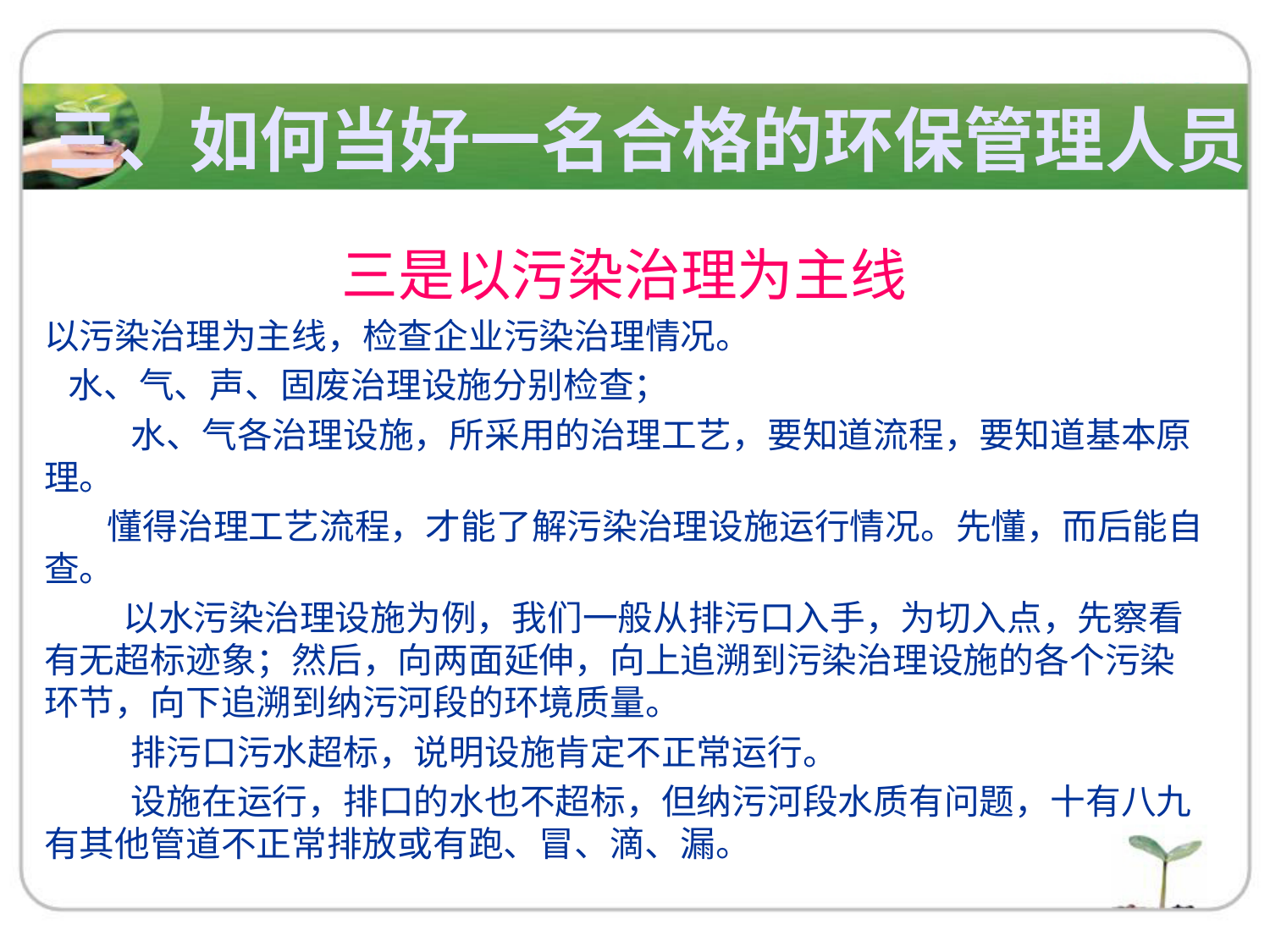

三、如何当好一名合格的环保管理人员
三是以污染治理为主线
以污染治理为主线，检查企业污染治理情况。
  水、气、声、固废治理设施分别检查；
          水、气各治理设施，所采用的治理工艺，要知道流程，要知道基本原理。
       懂得治理工艺流程，才能了解污染治理设施运行情况。先懂，而后能自查。
         以水污染治理设施为例，我们一般从排污口入手，为切入点，先察看有无超标迹象；然后，向两面延伸，向上追溯到污染治理设施的各个污染环节，向下追溯到纳污河段的环境质量。
          排污口污水超标，说明设施肯定不正常运行。
          设施在运行，排口的水也不超标，但纳污河段水质有问题，十有八九有其他管道不正常排放或有跑、冒、滴、漏。